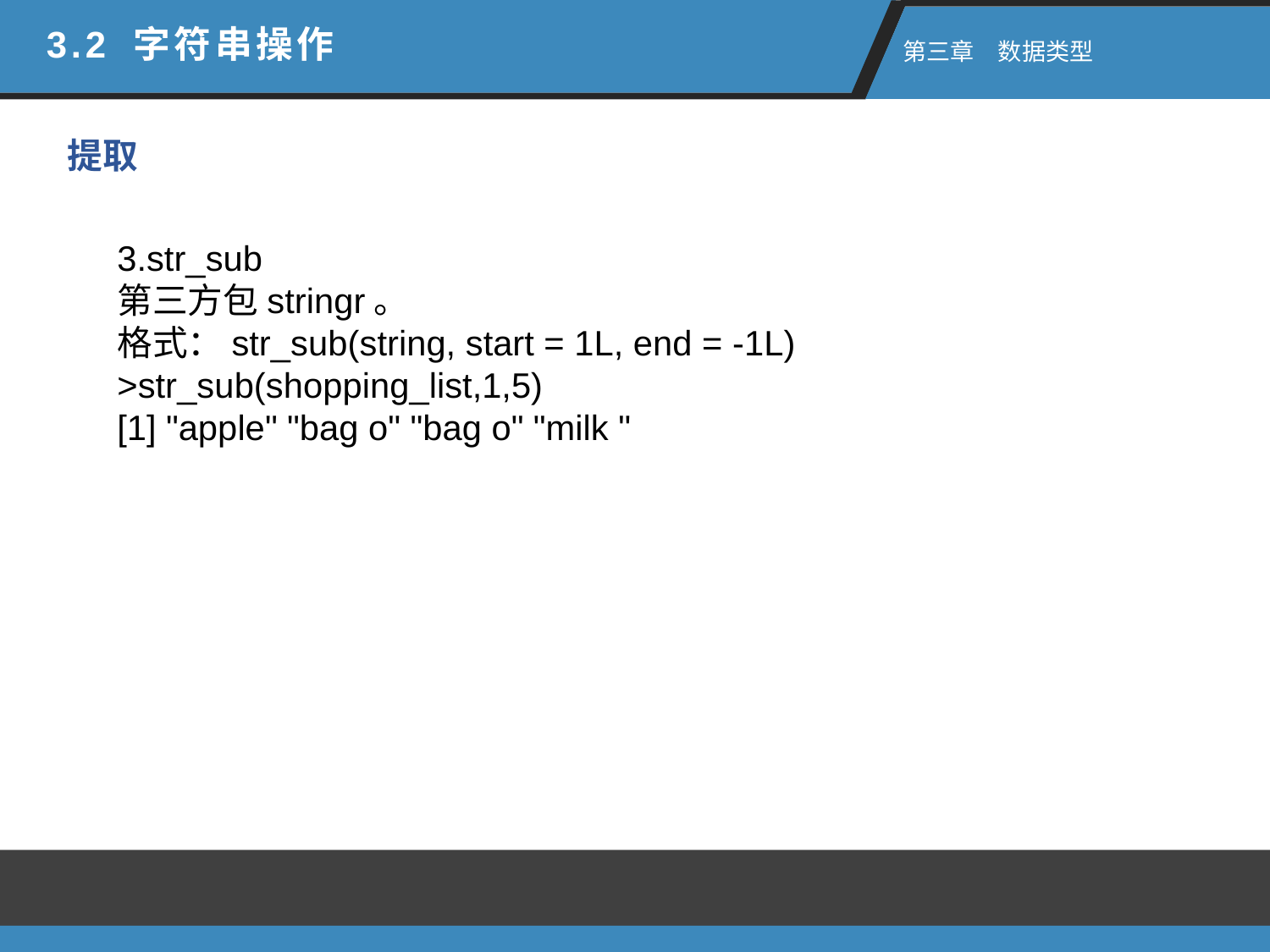

3.2 字符串操作
  第三章　数据类型
提取
3.str_sub
第三方包stringr。
格式：str_sub(string, start = 1L, end = -1L)
>str_sub(shopping_list,1,5)
[1] "apple" "bag o" "bag o" "milk "